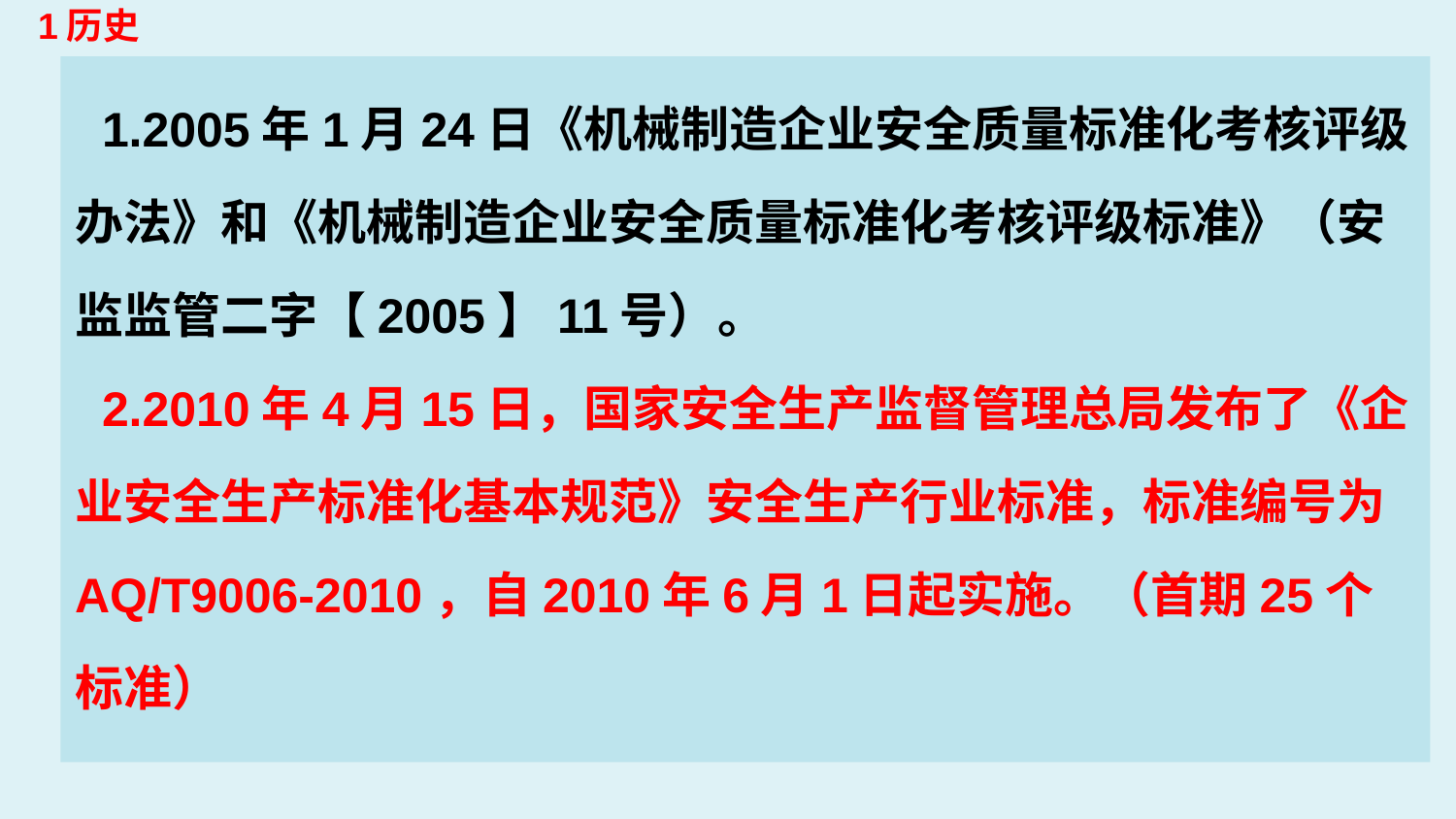

1历史
  1.2005年1月24日《机械制造企业安全质量标准化考核评级办法》和《机械制造企业安全质量标准化考核评级标准》（安监监管二字【2005】11号）。
  2.2010年4月15日，国家安全生产监督管理总局发布了《企业安全生产标准化基本规范》安全生产行业标准，标准编号为AQ/T9006-2010，自2010年6月1日起实施。（首期25个标准）